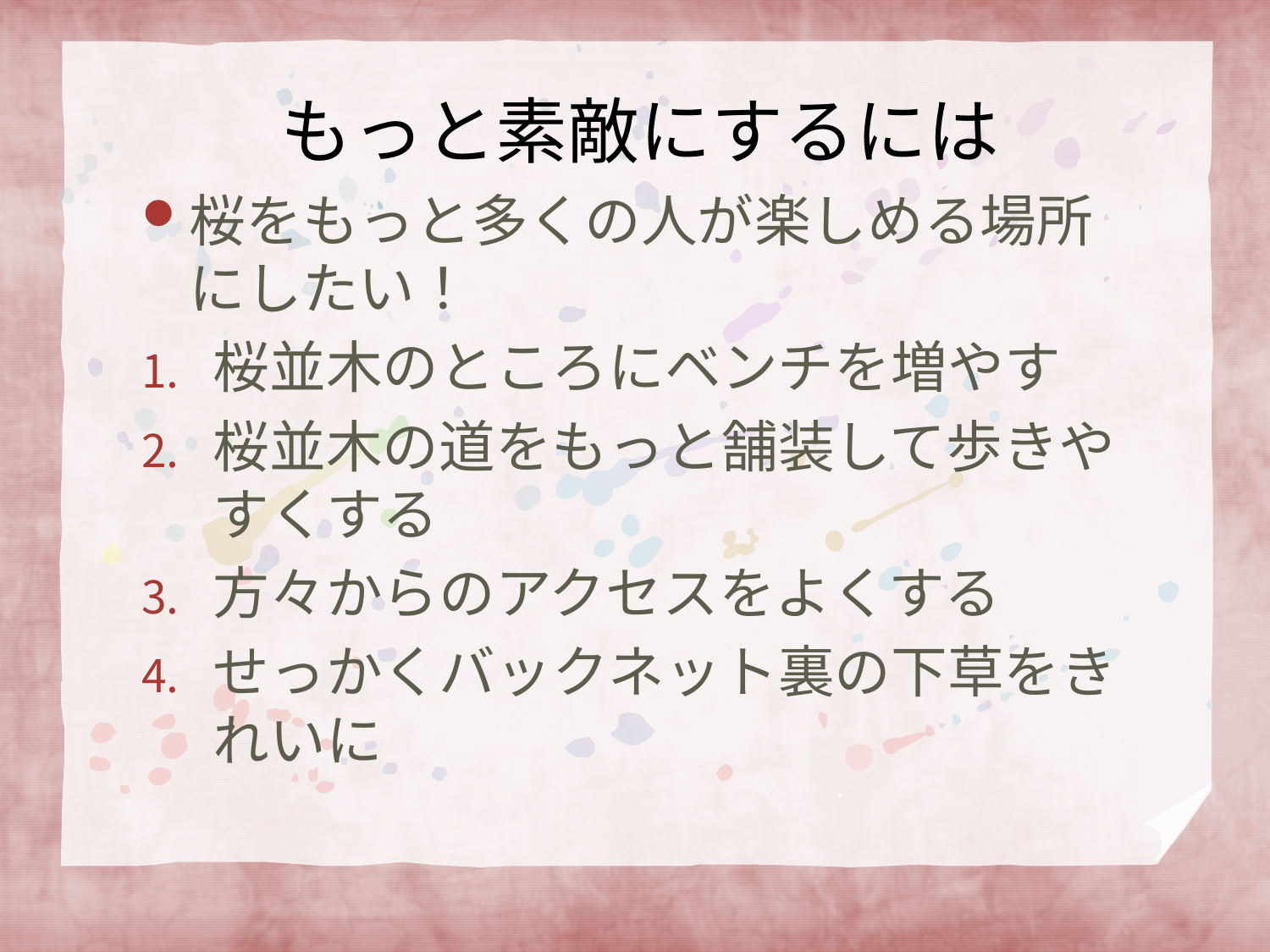

# もっと素敵にするには
桜をもっと多くの人が楽しめる場所にしたい！
桜並木のところにベンチを増やす
桜並木の道をもっと舗装して歩きやすくする
方々からのアクセスをよくする
せっかくバックネット裏の下草をきれいに